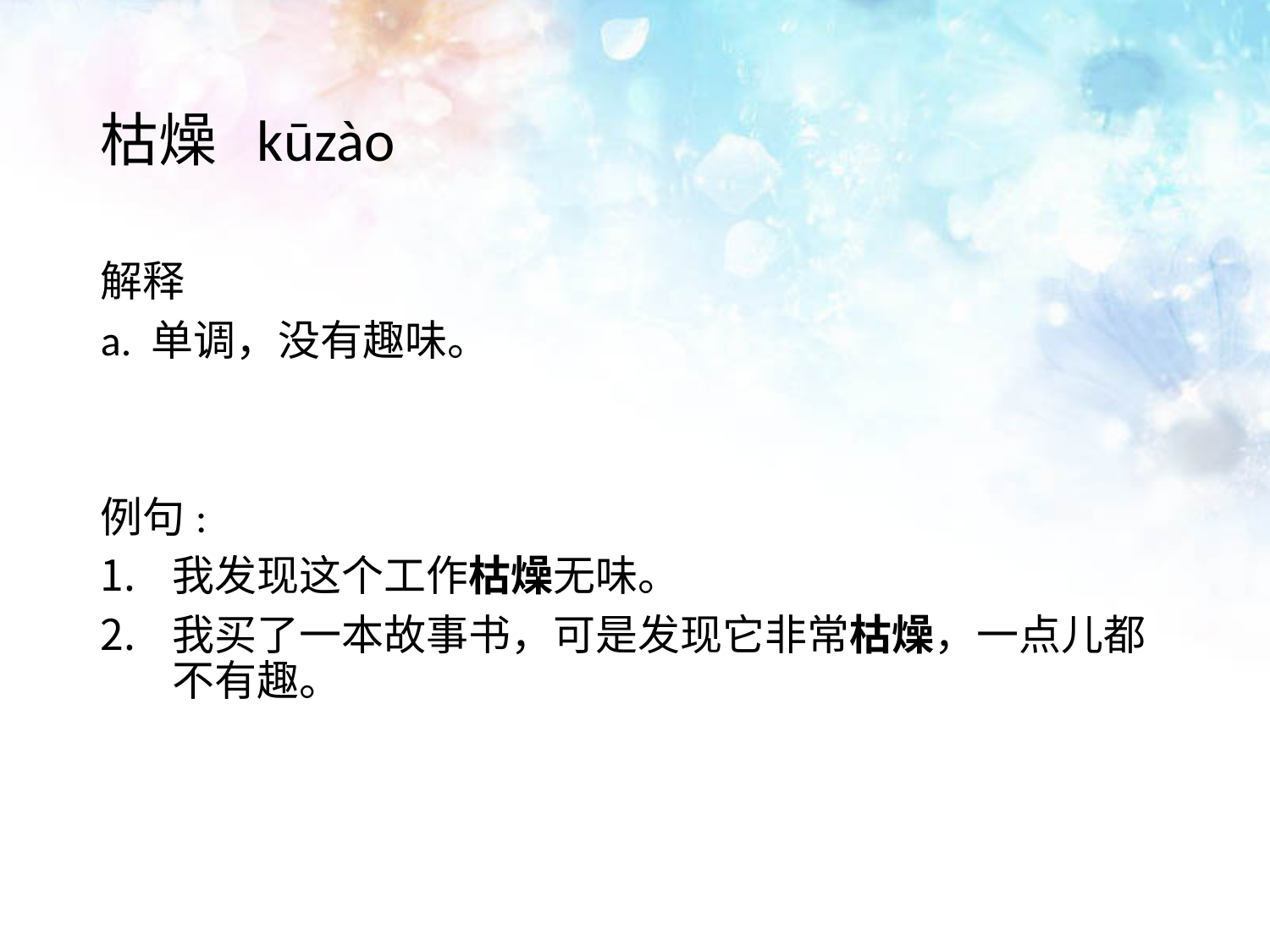

# 枯燥  kūzào
解释
a. 单调，没有趣味。

例句:
我发现这个工作枯燥无味。
我买了一本故事书，可是发现它非常枯燥，一点儿都不有趣。